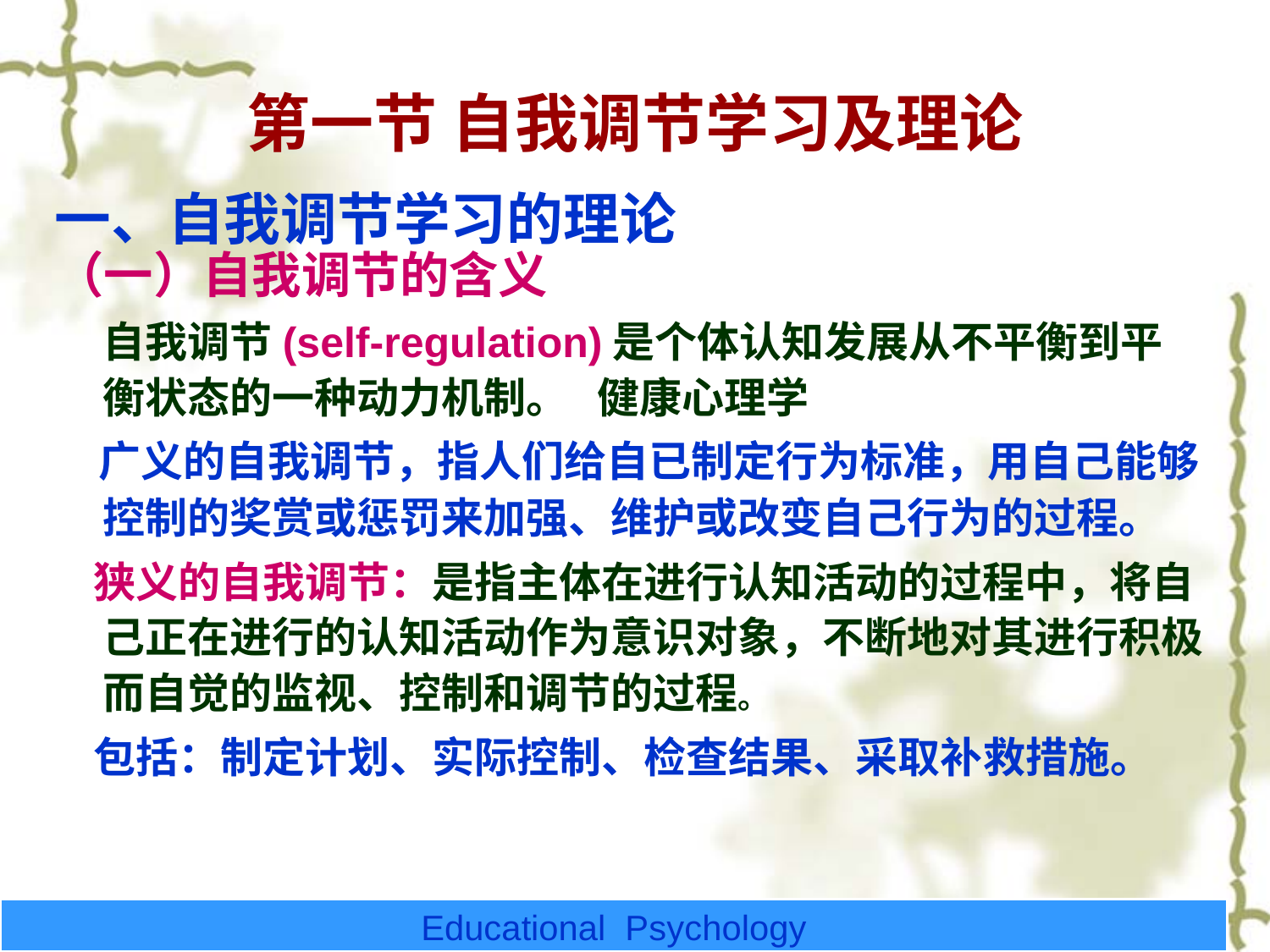

# 第一节 自我调节学习及理论
一、自我调节学习的理论
（一）自我调节的含义
    自我调节(self-regulation)是个体认知发展从不平衡到平衡状态的一种动力机制。   健康心理学
     广义的自我调节，指人们给自已制定行为标准，用自己能够控制的奖赏或惩罚来加强、维护或改变自己行为的过程。
   狭义的自我调节：是指主体在进行认知活动的过程中，将自己正在进行的认知活动作为意识对象，不断地对其进行积极而自觉的监视、控制和调节的过程。
   包括：制定计划、实际控制、检查结果、采取补救措施。

Educational  Psychology